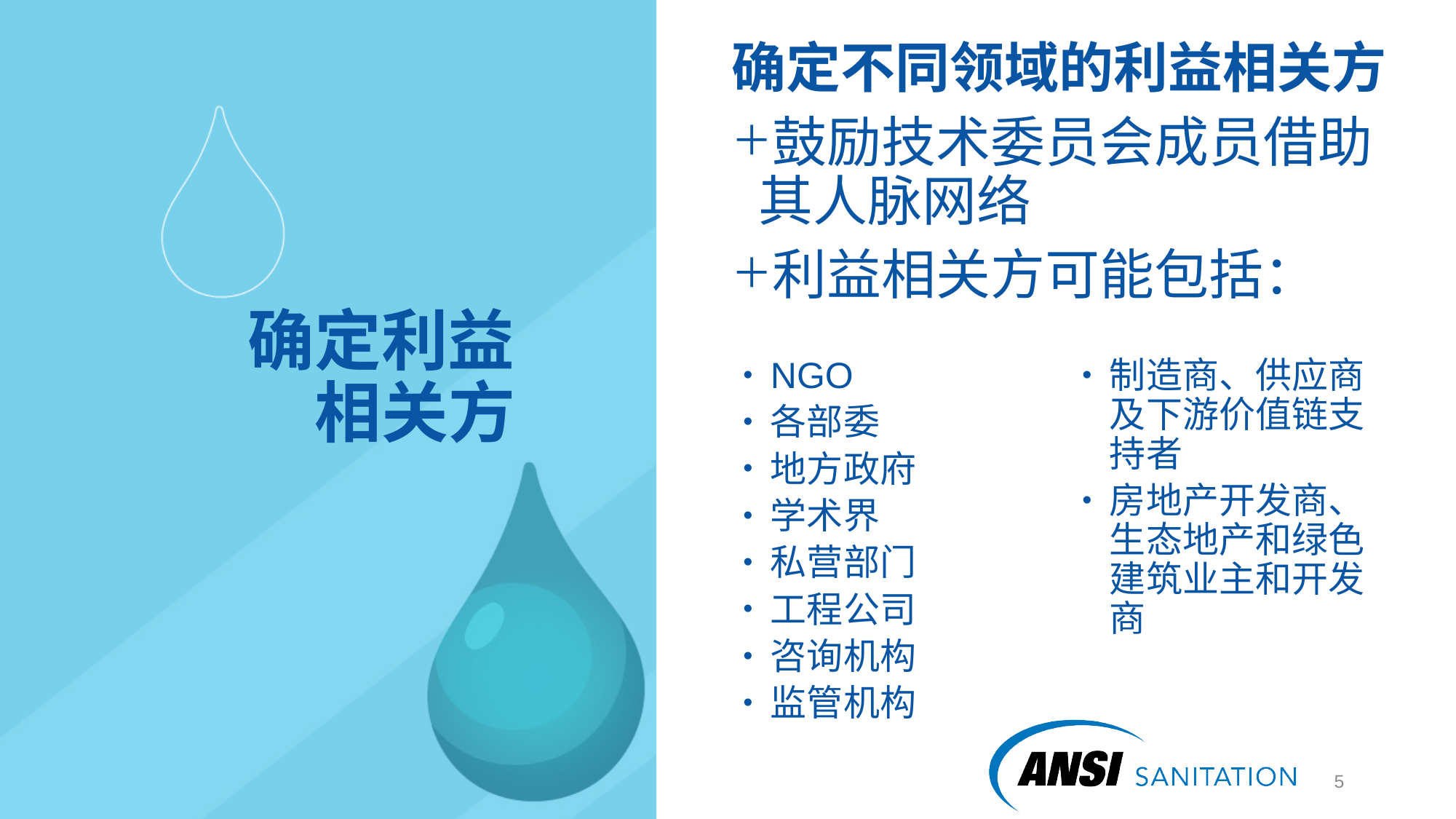

确定不同领域的利益相关方
鼓励技术委员会成员借助其人脉网络
利益相关方可能包括：
# 确定利益相关方
NGO
各部委
地方政府
学术界
私营部门
工程公司
咨询机构
监管机构
制造商、供应商及下游价值链支持者
房地产开发商、生态地产和绿色建筑业主和开发商

5